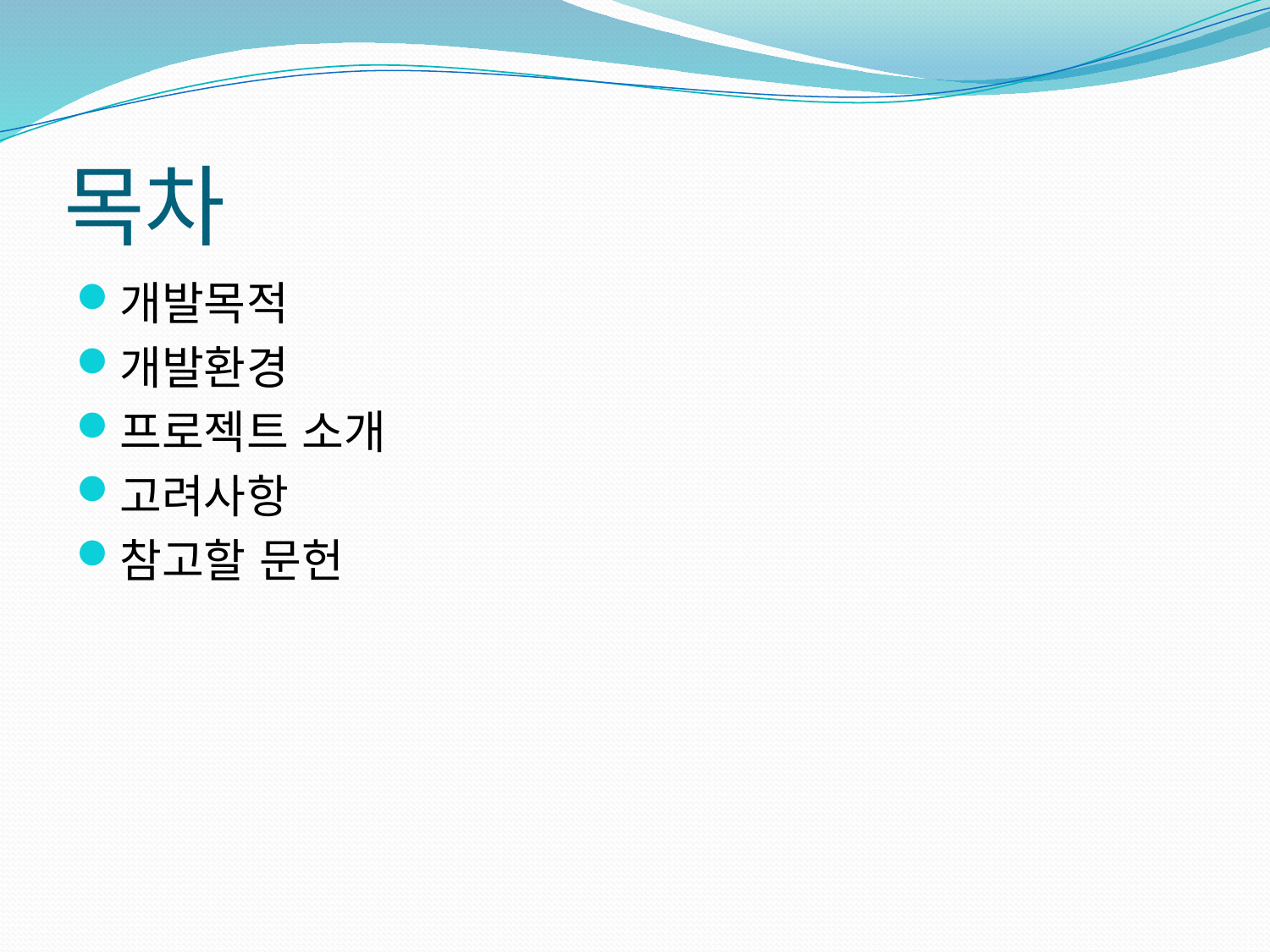

# 목차
개발목적
개발환경
프로젝트 소개
고려사항
참고할 문헌